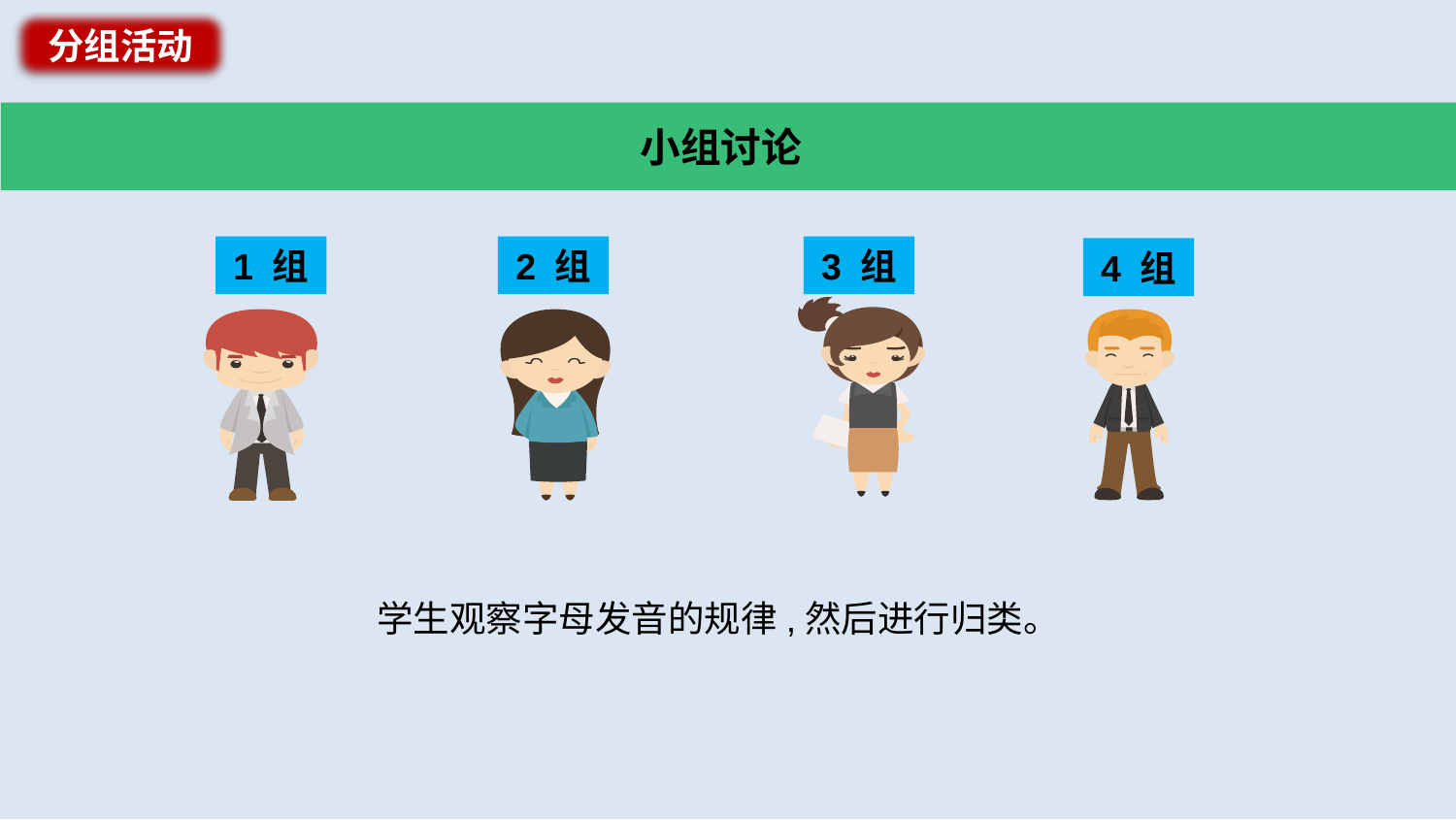

分组活动

小组讨论
1 组
2 组
3 组
4 组

学生观察字母发音的规律,然后进行归类。